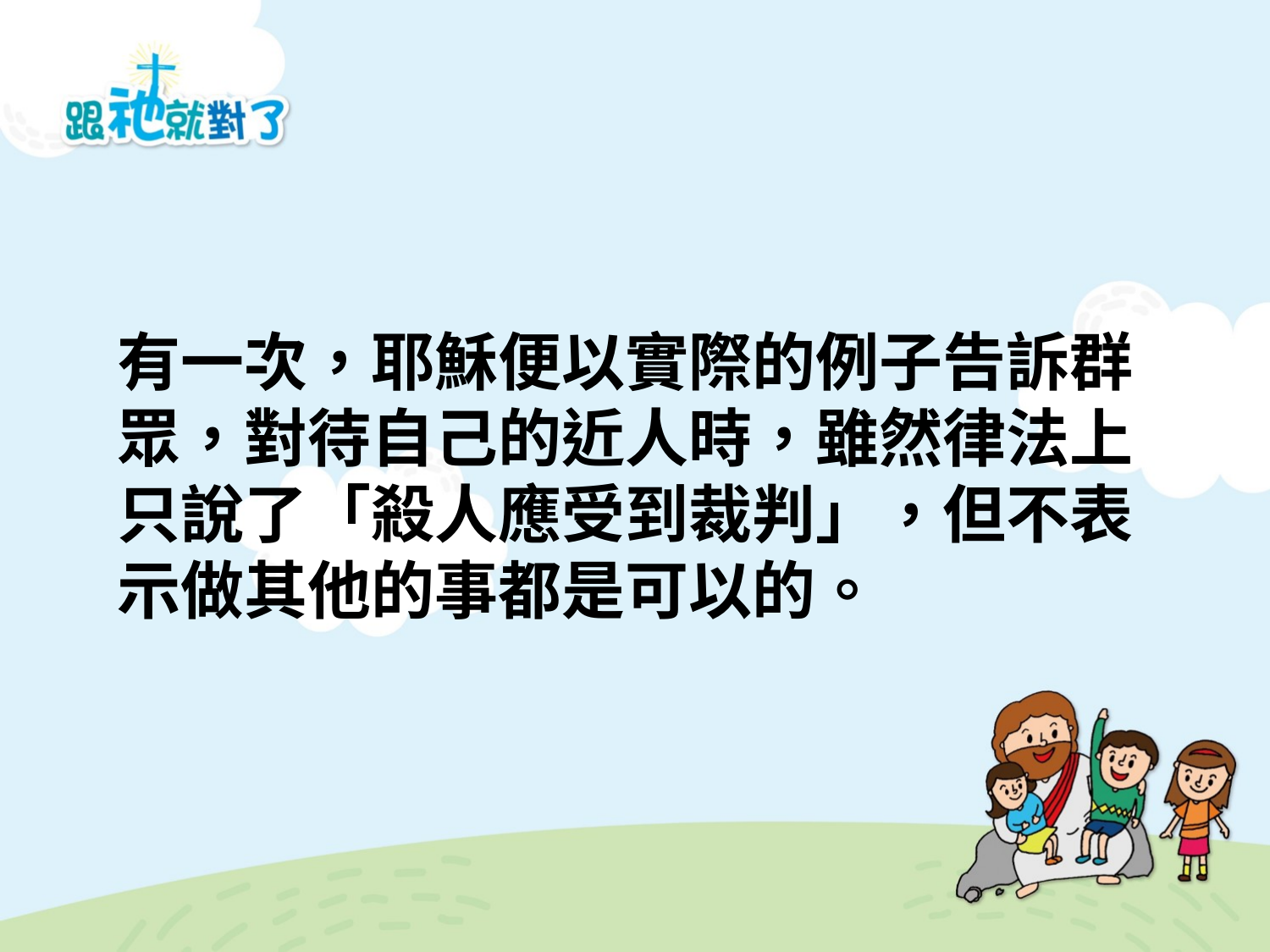

有一次，耶穌便以實際的例子告訴群眾，對待自己的近人時，雖然律法上只說了「殺人應受到裁判」，但不表示做其他的事都是可以的。